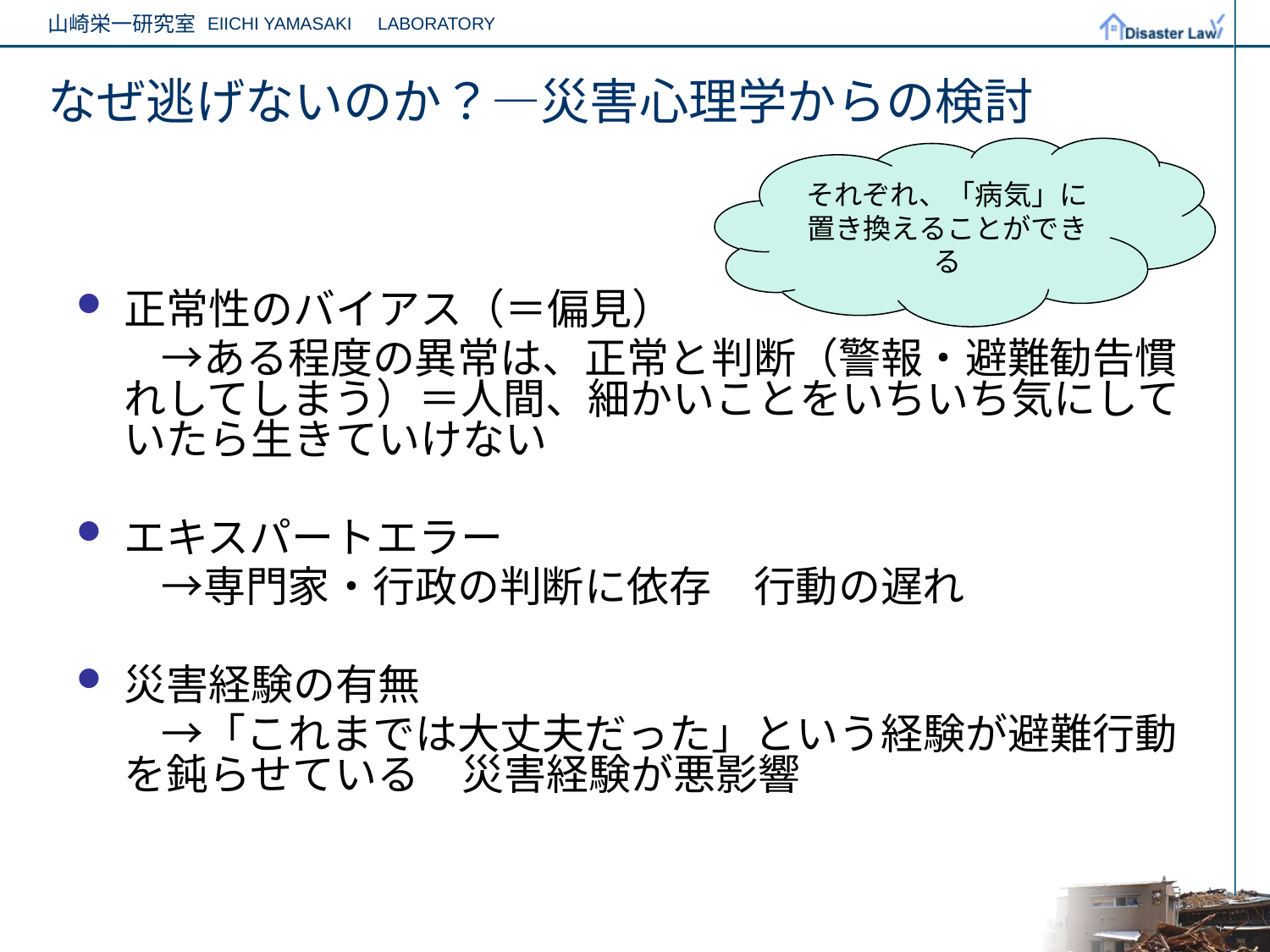

# なぜ逃げないのか？―災害心理学からの検討
それぞれ、「病気」に置き換えることができる
正常性のバイアス（＝偏見）
　　→ある程度の異常は、正常と判断（警報・避難勧告慣れしてしまう）＝人間、細かいことをいちいち気にしていたら生きていけない

エキスパートエラー
　　→専門家・行政の判断に依存　行動の遅れ

災害経験の有無
　　→「これまでは大丈夫だった」という経験が避難行動を鈍らせている　災害経験が悪影響